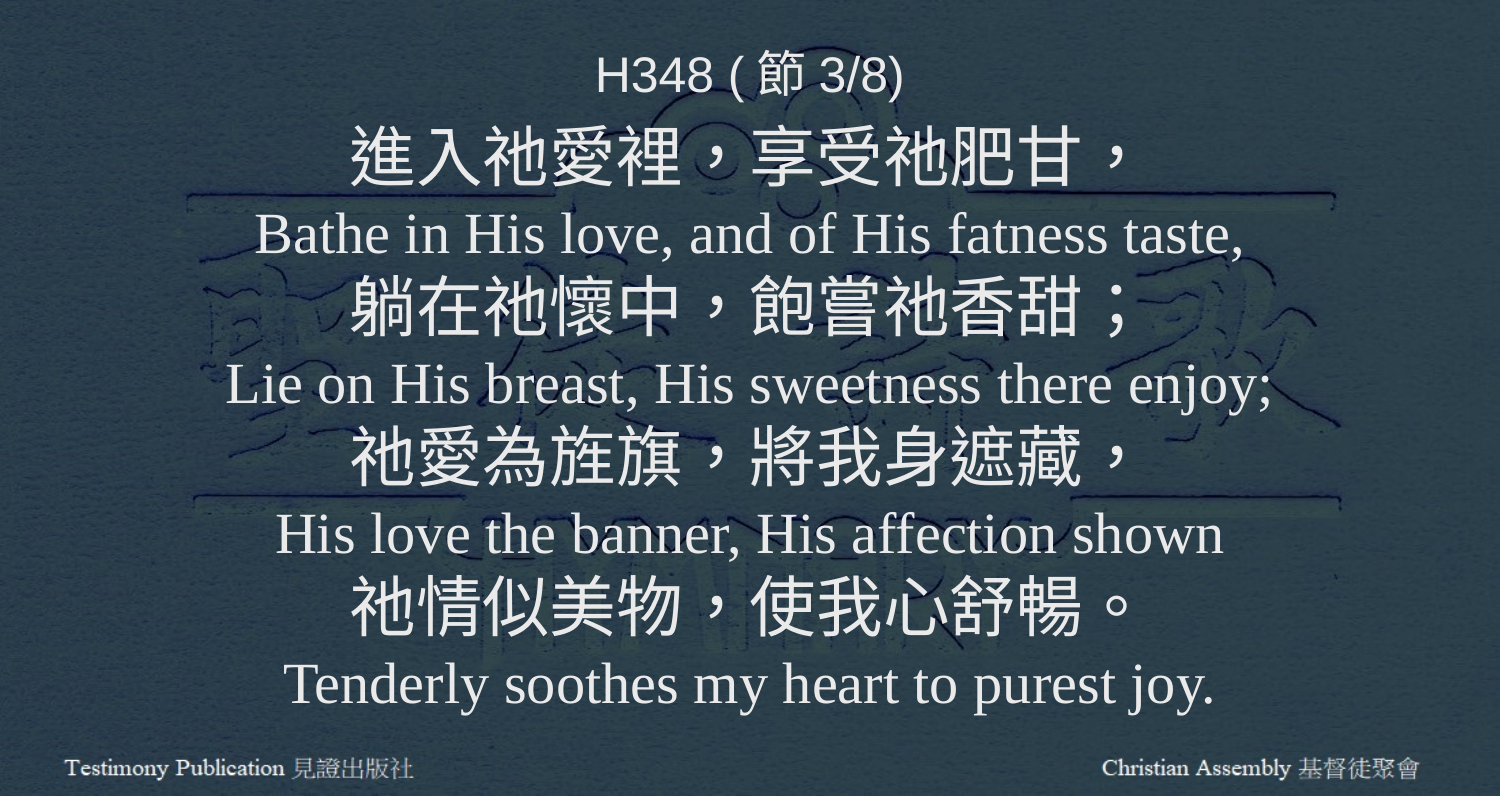

H348 (節3/8)
進入祂愛裡，享受祂肥甘，
Bathe in His love, and of His fatness taste,
躺在祂懷中，飽嘗祂香甜；
Lie on His breast, His sweetness there enjoy;
祂愛為旌旗，將我身遮藏，
His love the banner, His affection shown
祂情似美物，使我心舒暢。
Tenderly soothes my heart to purest joy.